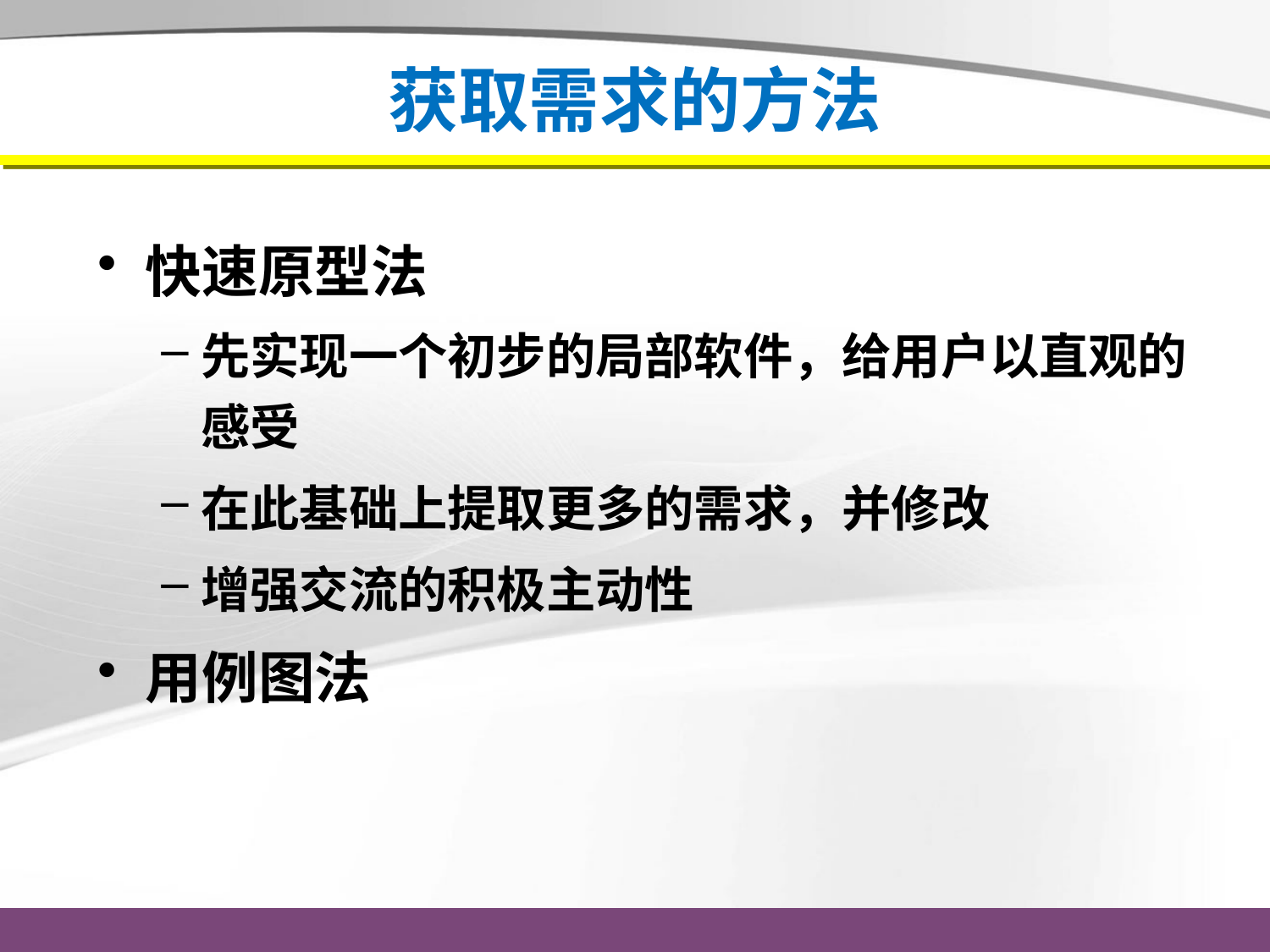

# 获取需求的方法
快速原型法
先实现一个初步的局部软件，给用户以直观的感受
在此基础上提取更多的需求，并修改
增强交流的积极主动性
用例图法